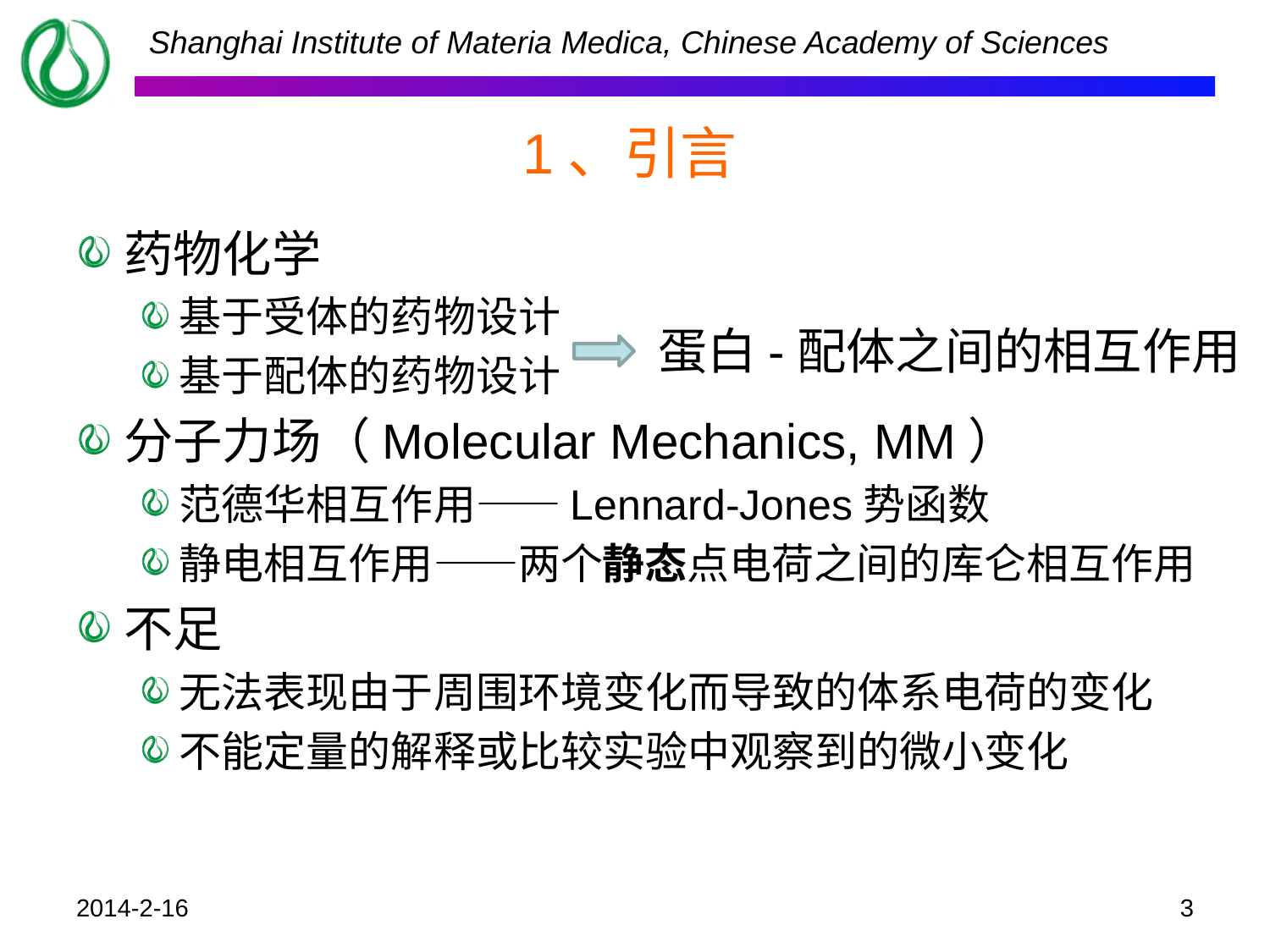

# 1、引言
药物化学
基于受体的药物设计
基于配体的药物设计
分子力场（Molecular Mechanics, MM）
范德华相互作用——Lennard-Jones势函数
静电相互作用——两个静态点电荷之间的库仑相互作用
不足
无法表现由于周围环境变化而导致的体系电荷的变化
不能定量的解释或比较实验中观察到的微小变化

蛋白-配体之间的相互作用

2014-2-16
3